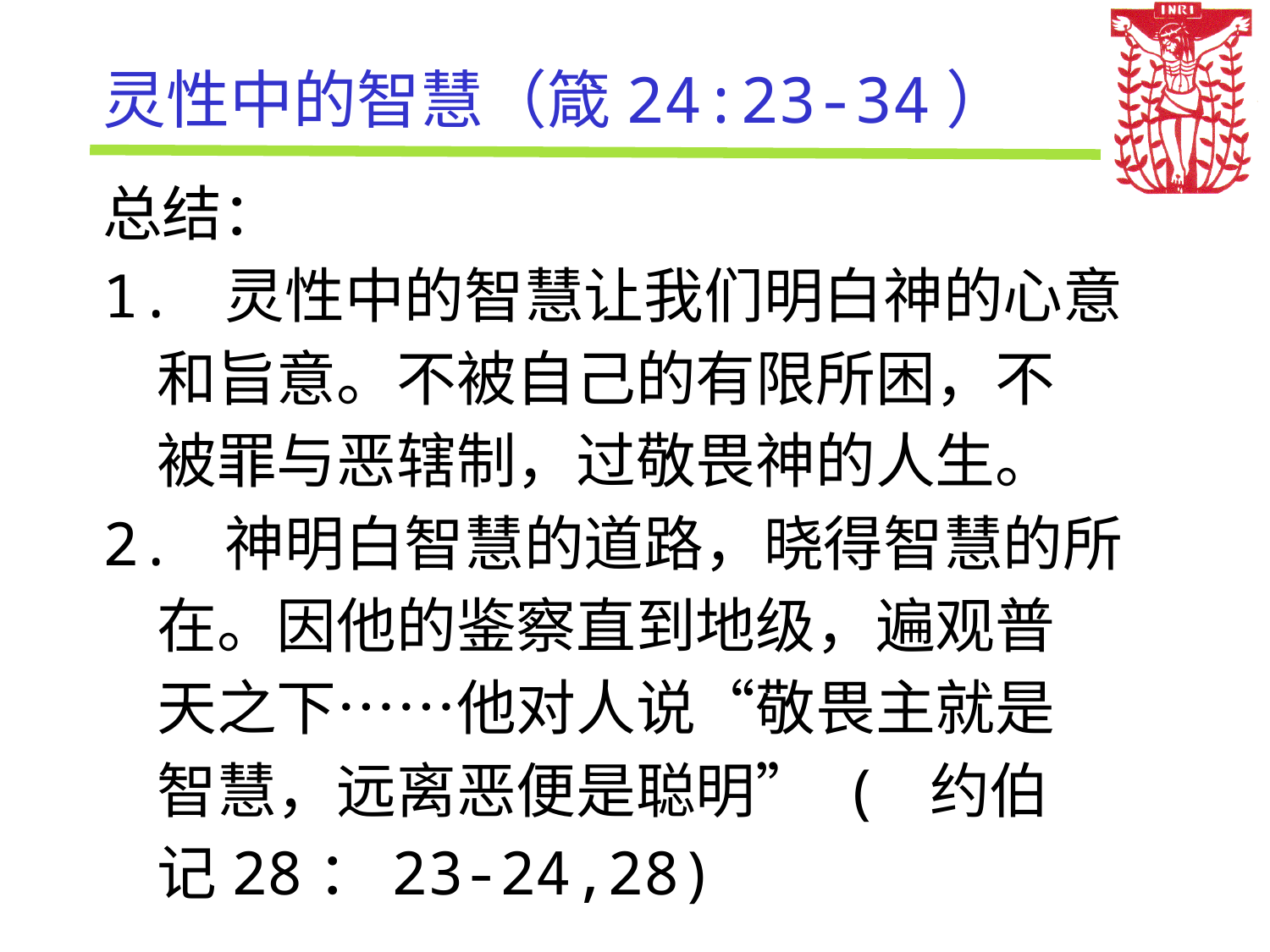

# 灵性中的智慧（箴24:23-34）
总结：
1. 灵性中的智慧让我们明白神的心意
   和旨意。不被自己的有限所困，不
   被罪与恶辖制，过敬畏神的人生。
2. 神明白智慧的道路，晓得智慧的所
   在。因他的鉴察直到地级，遍观普
   天之下……他对人说“敬畏主就是
   智慧，远离恶便是聪明” ( 约伯
   记28：23-24,28)